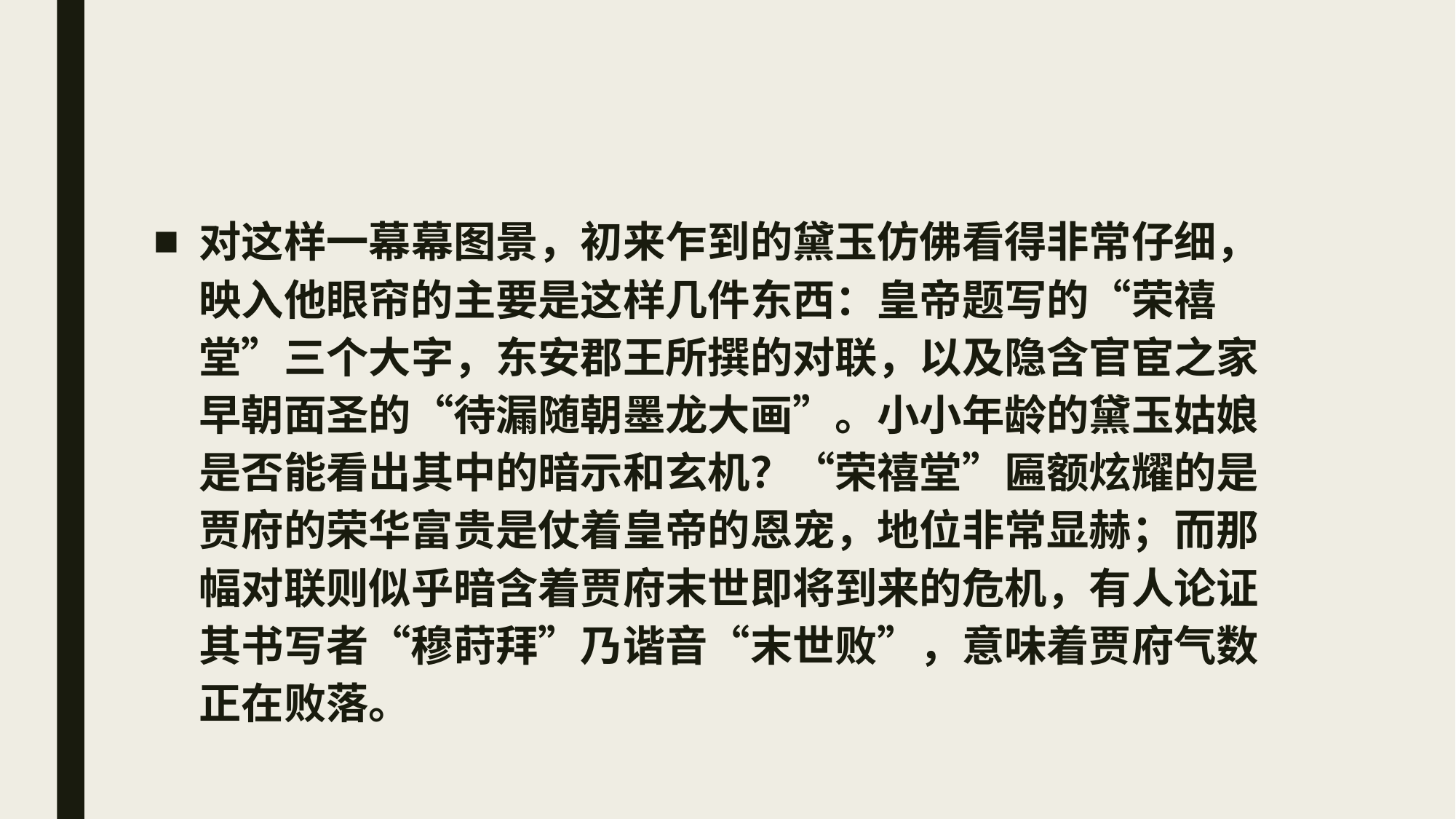

#
对这样一幕幕图景，初来乍到的黛玉仿佛看得非常仔细，映入他眼帘的主要是这样几件东西：皇帝题写的“荣禧堂”三个大字，东安郡王所撰的对联，以及隐含官宦之家早朝面圣的“待漏随朝墨龙大画”。小小年龄的黛玉姑娘是否能看出其中的暗示和玄机？“荣禧堂”匾额炫耀的是贾府的荣华富贵是仗着皇帝的恩宠，地位非常显赫；而那幅对联则似乎暗含着贾府末世即将到来的危机，有人论证其书写者“穆莳拜”乃谐音“末世败”，意味着贾府气数正在败落。